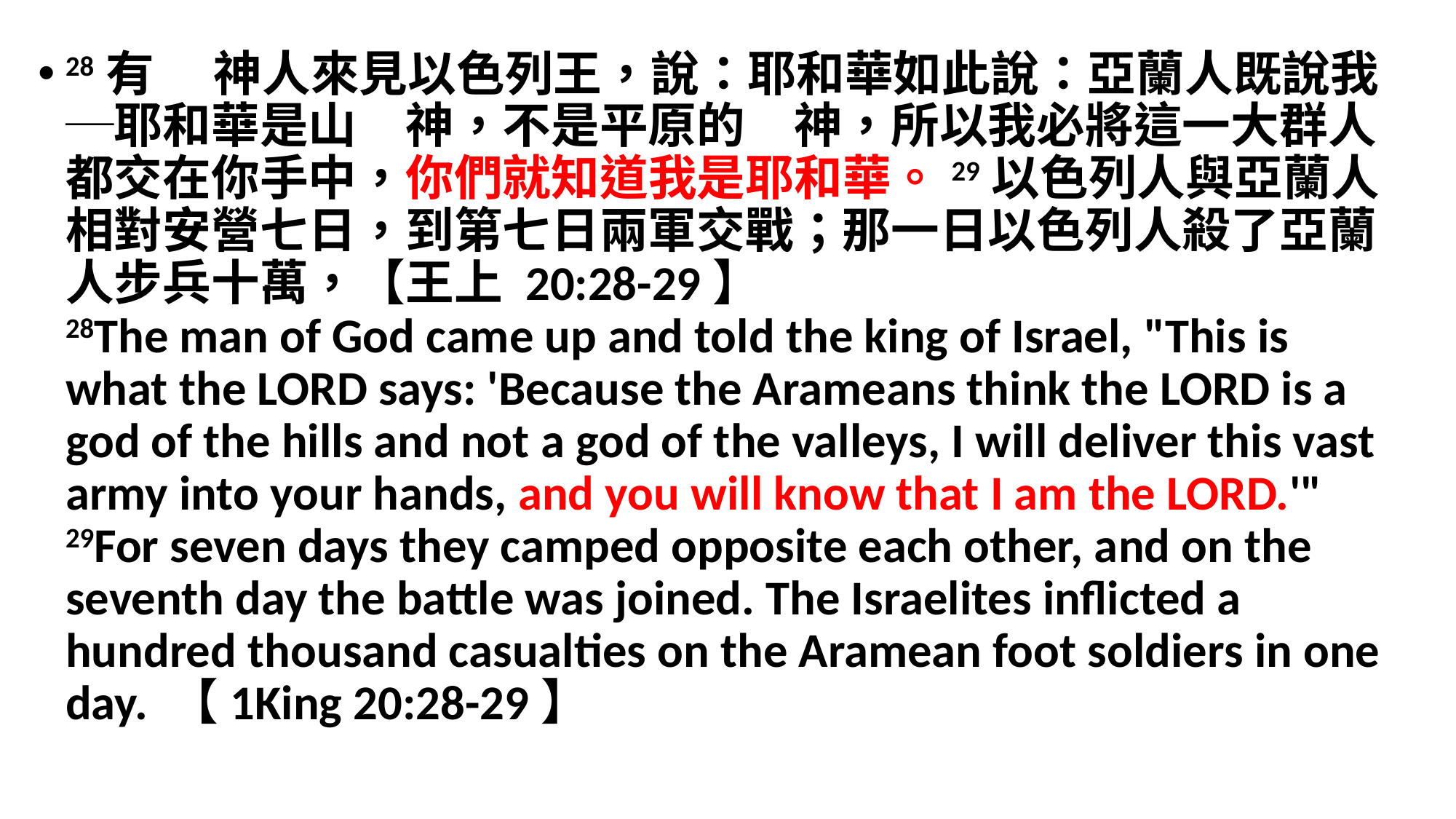

28有　 神人來見以色列王，說：耶和華如此說：亞蘭人既說我─耶和華是山　神，不是平原的　神，所以我必將這一大群人都交在你手中，你們就知道我是耶和華。29以色列人與亞蘭人相對安營七日，到第七日兩軍交戰；那一日以色列人殺了亞蘭人步兵十萬，【王上 20:28-29】
28The man of God came up and told the king of Israel, "This is what the LORD says: 'Because the Arameans think the LORD is a god of the hills and not a god of the valleys, I will deliver this vast army into your hands, and you will know that I am the LORD.'" 29For seven days they camped opposite each other, and on the seventh day the battle was joined. The Israelites inflicted a hundred thousand casualties on the Aramean foot soldiers in one day. 【1King 20:28-29】
#